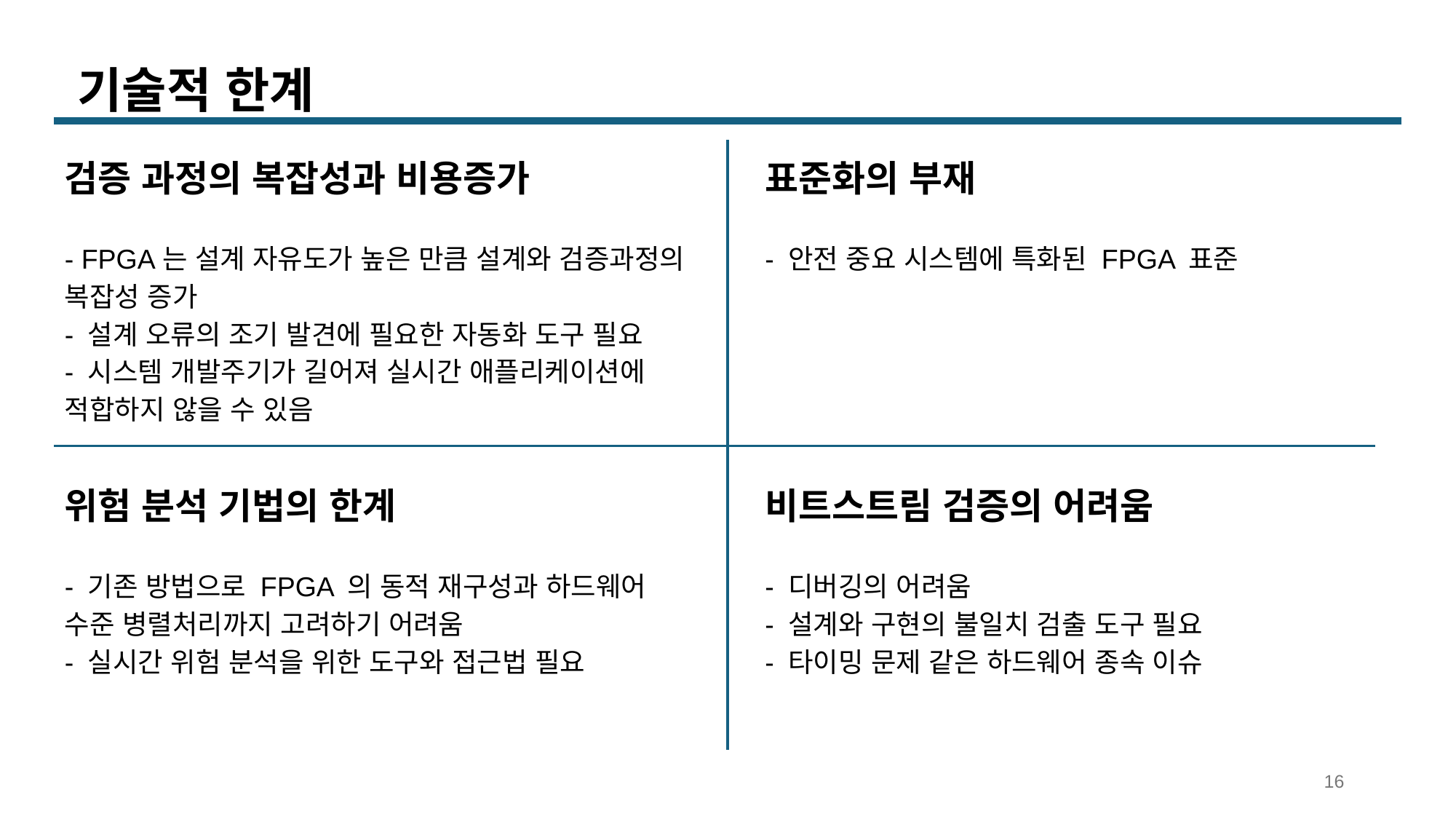

기술적 한계
검증 과정의 복잡성과 비용증가

- FPGA는 설계 자유도가 높은 만큼 설계와 검증과정의 복잡성 증가
- 설계 오류의 조기 발견에 필요한 자동화 도구 필요
- 시스템 개발주기가 길어져 실시간 애플리케이션에 적합하지 않을 수 있음
표준화의 부재

- 안전 중요 시스템에 특화된 FPGA 표준
위험 분석 기법의 한계

- 기존 방법으로 FPGA 의 동적 재구성과 하드웨어
수준 병렬처리까지 고려하기 어려움
- 실시간 위험 분석을 위한 도구와 접근법 필요
비트스트림 검증의 어려움

- 디버깅의 어려움
- 설계와 구현의 불일치 검출 도구 필요
- 타이밍 문제 같은 하드웨어 종속 이슈
16